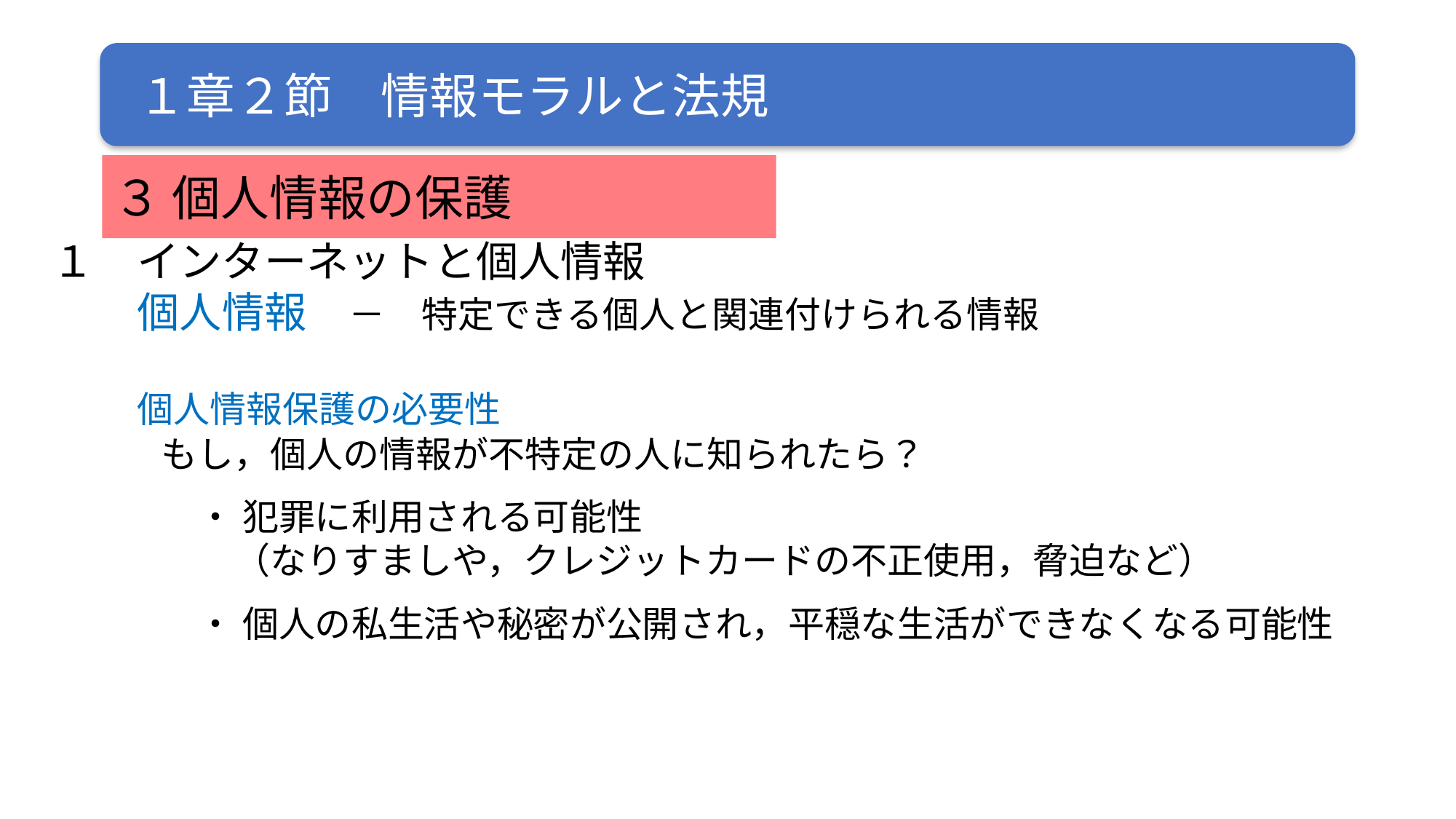

３ 個人情報の保護
１　インターネットと個人情報
　　個人情報　－　特定できる個人と関連付けられる情報

　　個人情報保護の必要性
　　　もし，個人の情報が不特定の人に知られたら？

　　　　・ 犯罪に利用される可能性
　　　　　（なりすましや，クレジットカードの不正使用，脅迫など）

　　　　・ 個人の私生活や秘密が公開され，平穏な生活ができなくなる可能性